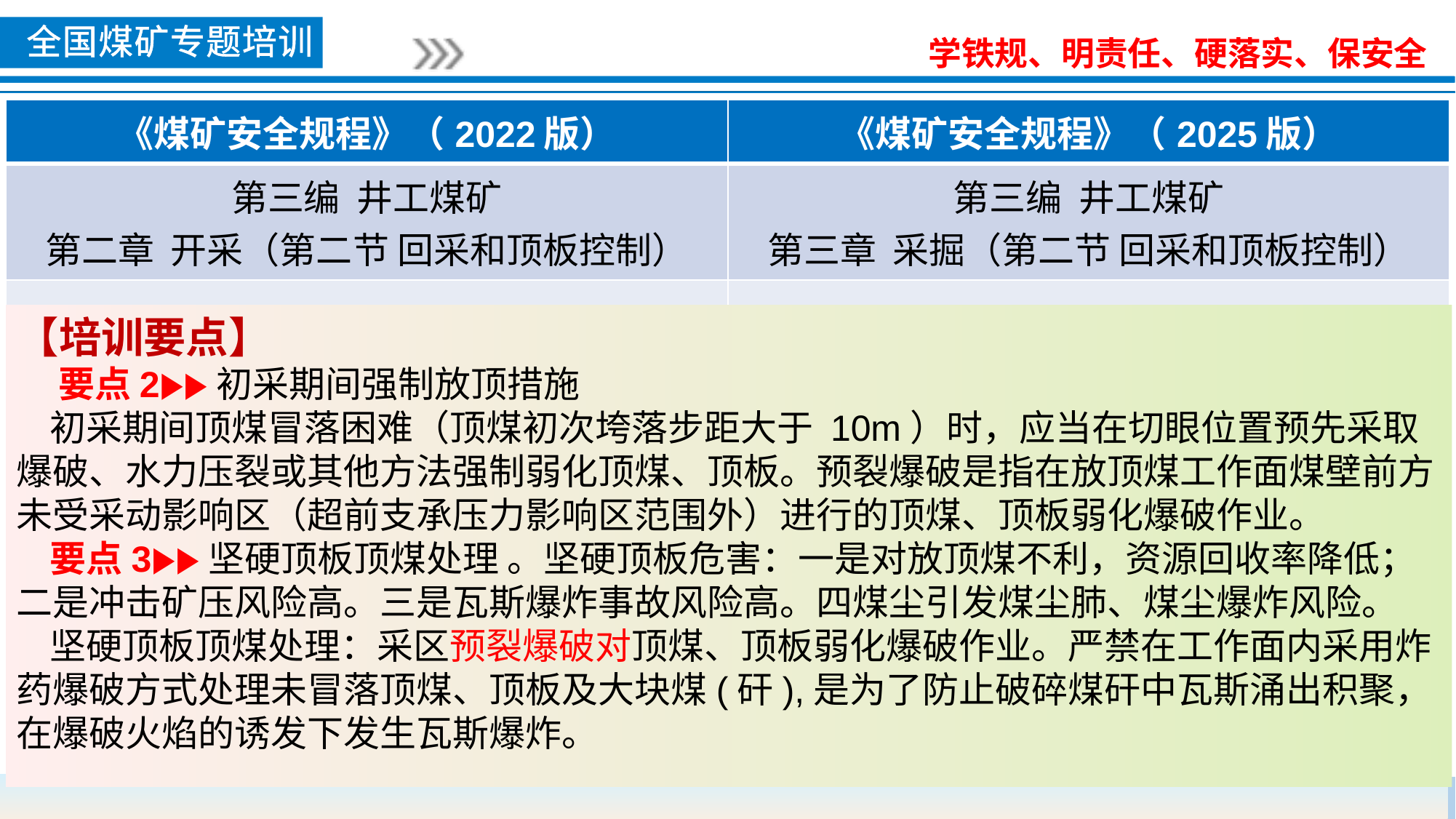

| 《煤矿安全规程》（2022版） | 《煤矿安全规程》（2025版） |
| --- | --- |
| 第三编 井工煤矿 第二章 开采（第二节 回采和顶板控制） | 第三编 井工煤矿 第三章 采掘（第二节 回采和顶板控制） |
| 第一百一十五条 采用放顶煤开采时，必须遵守下列规定： 有下列情形之一的，严禁采用放顶煤开采： （四）放顶煤开采后有可能与地表水、老窑积水和强含水层导通的。（五）放顶煤开采后有可能沟通火区的。 | 第一百三十条 采用放顶煤开采时，必须遵守下列规定: 有下列情形之一的，严禁采用放顶煤开采: (四)放顶煤开采后有可能与地表水、老窑积水和强含水层导通，且水患威胁未消除的。 (五)放顶煤开采后有可能沟通火区的。 |
【培训要点】
    要点2▶▶初采期间强制放顶措施
   初采期间顶煤冒落困难（顶煤初次垮落步距大于 10m）时，应当在切眼位置预先采取爆破、水力压裂或其他方法强制弱化顶煤、顶板。预裂爆破是指在放顶煤工作面煤壁前方未受采动影响区（超前支承压力影响区范围外）进行的顶煤、顶板弱化爆破作业。
   要点3▶▶坚硬顶板顶煤处理 。坚硬顶板危害：一是对放顶煤不利，资源回收率降低；二是冲击矿压风险高。三是瓦斯爆炸事故风险高。四煤尘引发煤尘肺、煤尘爆炸风险。
   坚硬顶板顶煤处理：采区预裂爆破对顶煤、顶板弱化爆破作业。严禁在工作面内采用炸药爆破方式处理未冒落顶煤、顶板及大块煤(矸),是为了防止破碎煤矸中瓦斯涌出积聚，在爆破火焰的诱发下发生瓦斯爆炸。